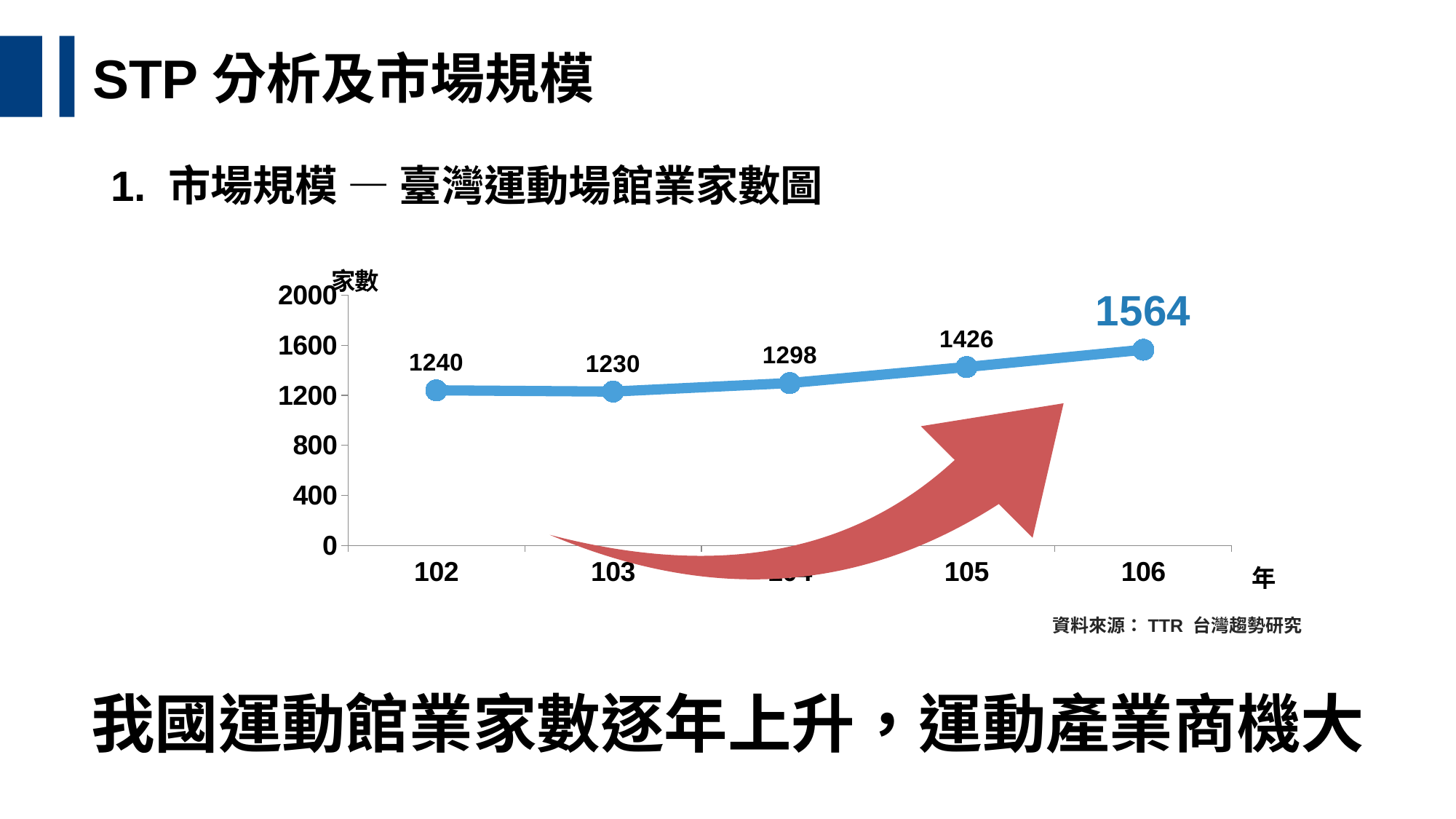

STP分析及市場規模
1. 市場規模 — 臺灣運動場館業家數圖

### Chart

| Category | 單位：家 |
|---|---|
| 102 | 1240.0 |
| 103 | 1230.0 |
| 104 | 1298.0 |
| 105 | 1426.0 |
| 106 | 1564.0 |
資料來源：TTR 台灣趨勢研究
我國運動館業家數逐年上升，運動產業商機大